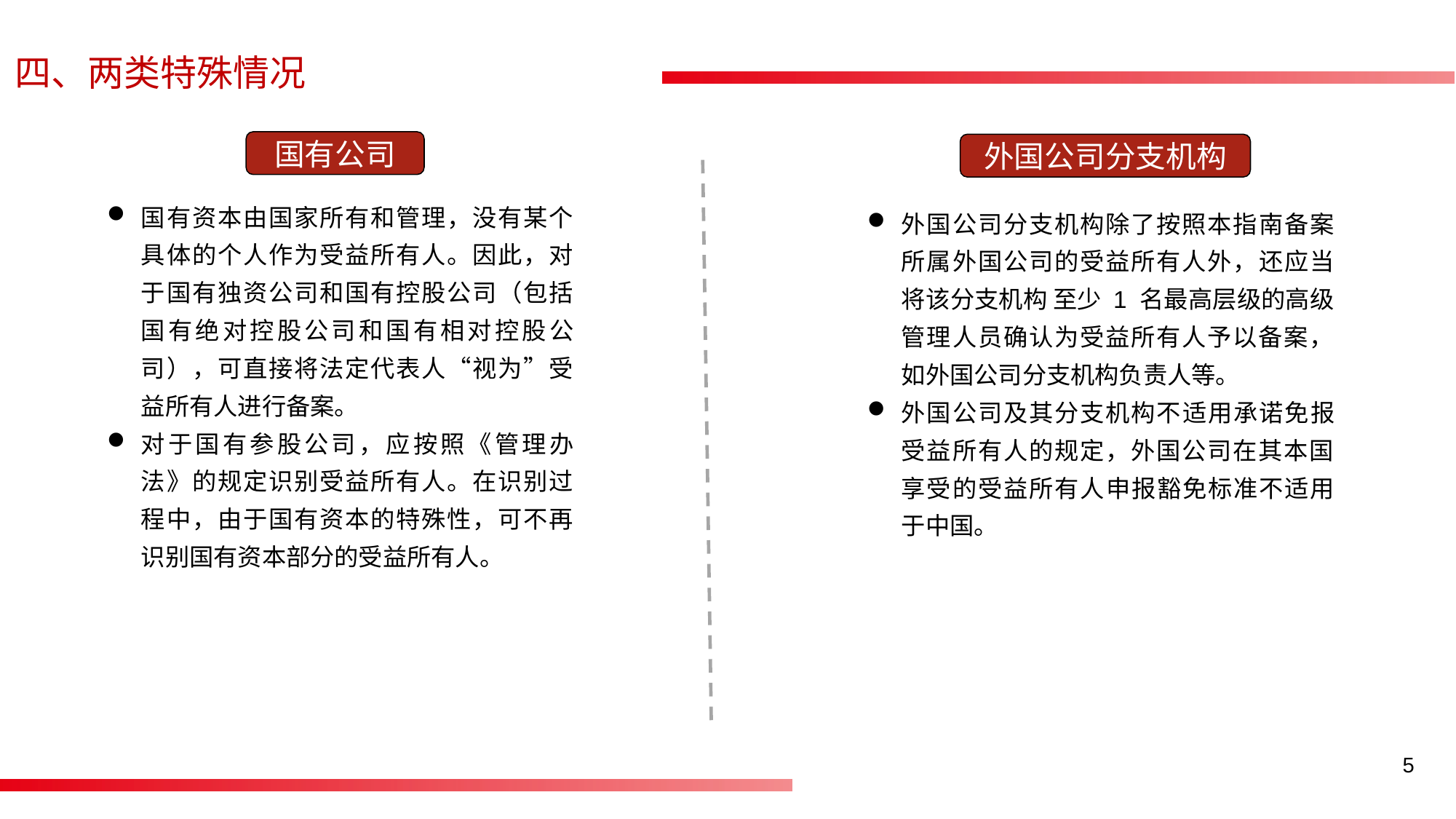

四、两类特殊情况
国有公司
外国公司分支机构

国有资本由国家所有和管理，没有某个具体的个人作为受益所有人。因此，对于国有独资公司和国有控股公司（包括国有绝对控股公司和国有相对控股公司），可直接将法定代表人“视为”受益所有人进行备案。
对于国有参股公司，应按照《管理办法》的规定识别受益所有人。在识别过程中，由于国有资本的特殊性，可不再识别国有资本部分的受益所有人。

外国公司分支机构除了按照本指南备案所属外国公司的受益所有人外，还应当将该分支机构 至少 1 名最高层级的高级管理人员确认为受益所有人予以备案，如外国公司分支机构负责人等。
外国公司及其分支机构不适用承诺免报受益所有人的规定，外国公司在其本国享受的受益所有人申报豁免标准不适用于中国。

5